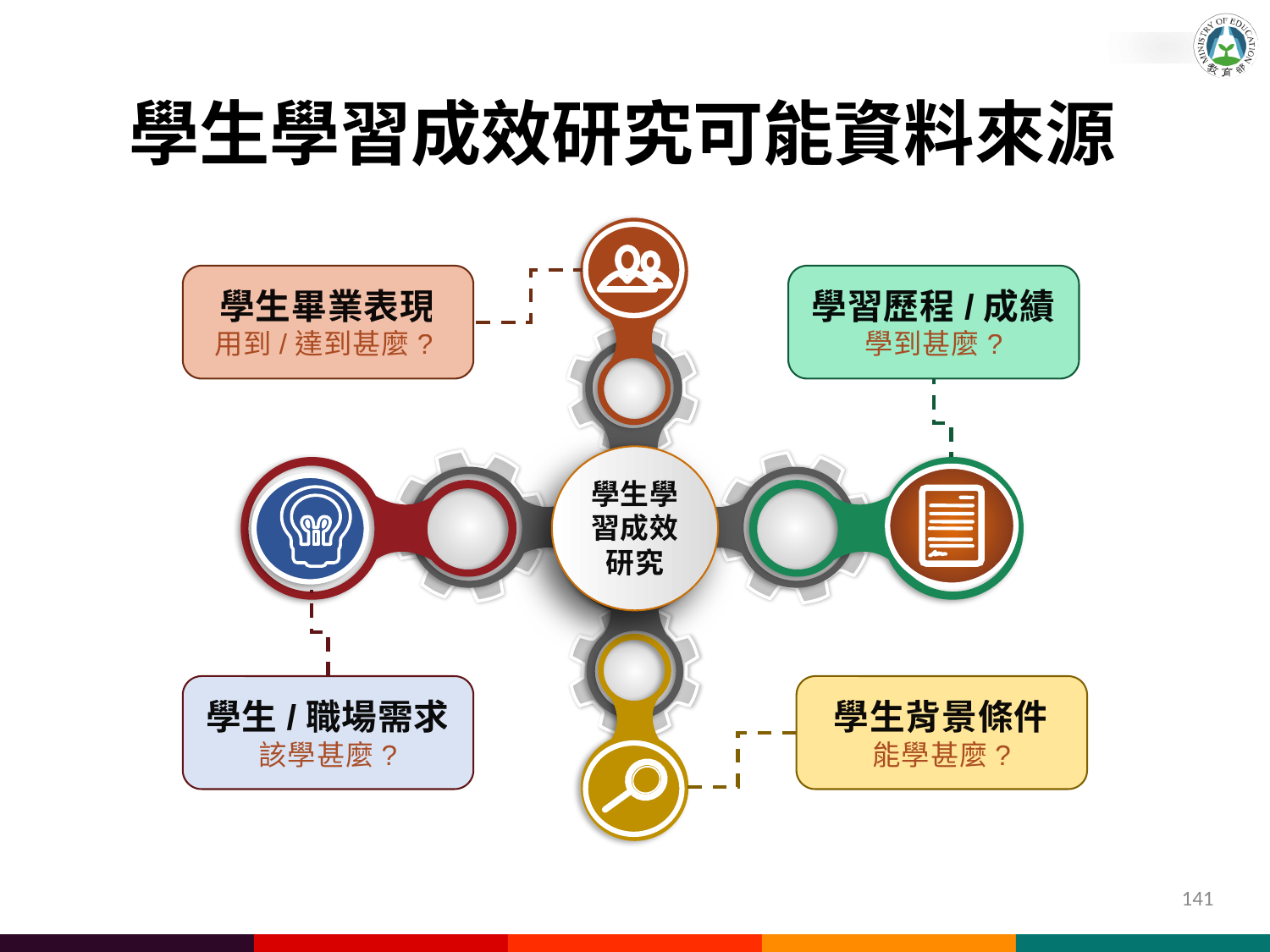

學生學習成效研究可能資料來源

學生畢業表現
用到/達到甚麼?
學習歷程/成績
學到甚麼?

學生學習成效研究

學生/職場需求
該學甚麼?
學生背景條件
能學甚麼?

141